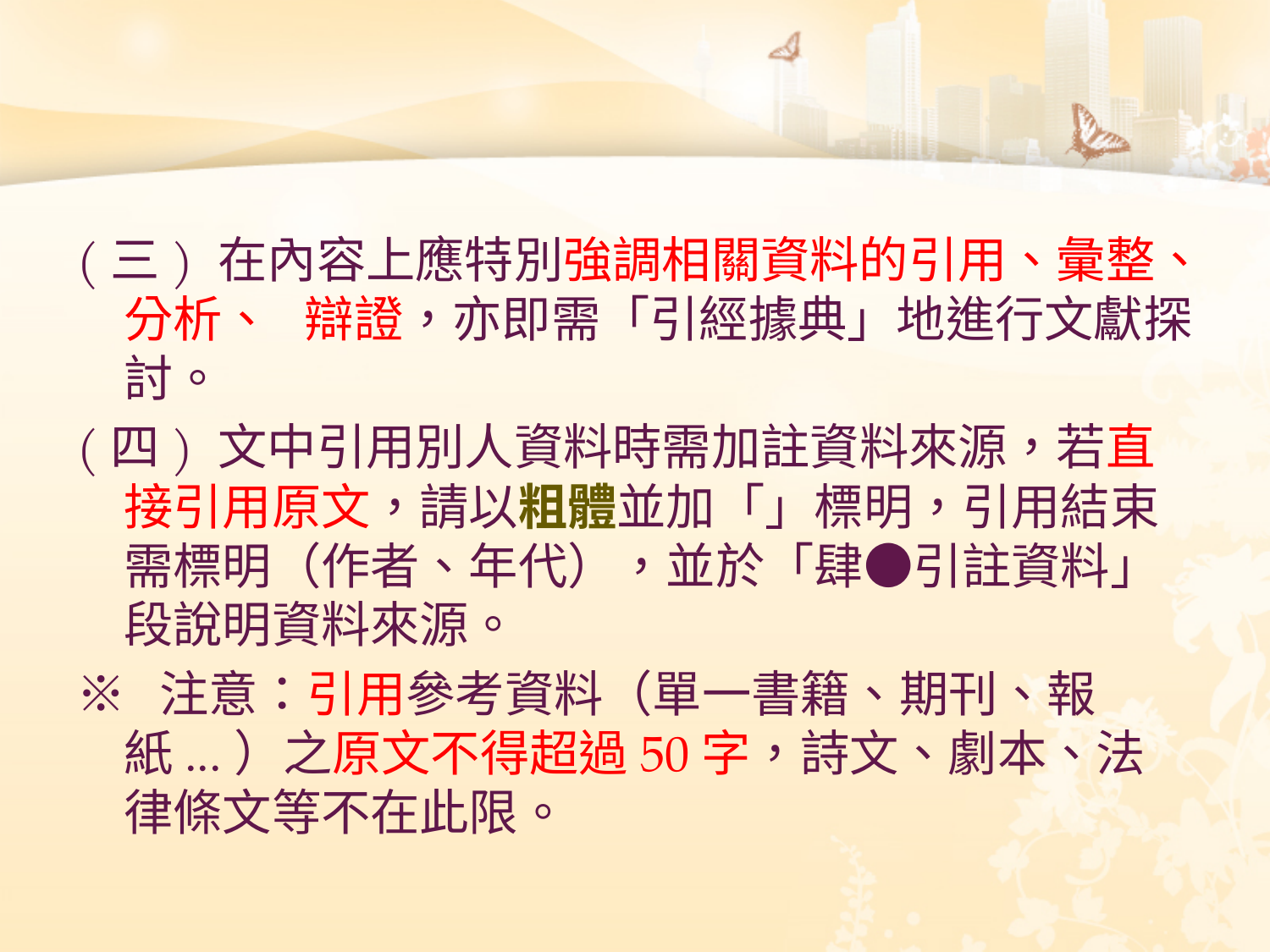

#
(三) 在內容上應特別強調相關資料的引用、彙整、分析、   辯證，亦即需「引經據典」地進行文獻探討。
(四) 文中引用別人資料時需加註資料來源，若直接引用原文，請以粗體並加「」標明，引用結束需標明（作者、年代），並於「肆●引註資料」段說明資料來源。
※  注意：引用參考資料（單一書籍、期刊、報紙...）之原文不得超過50字，詩文、劇本、法律條文等不在此限。